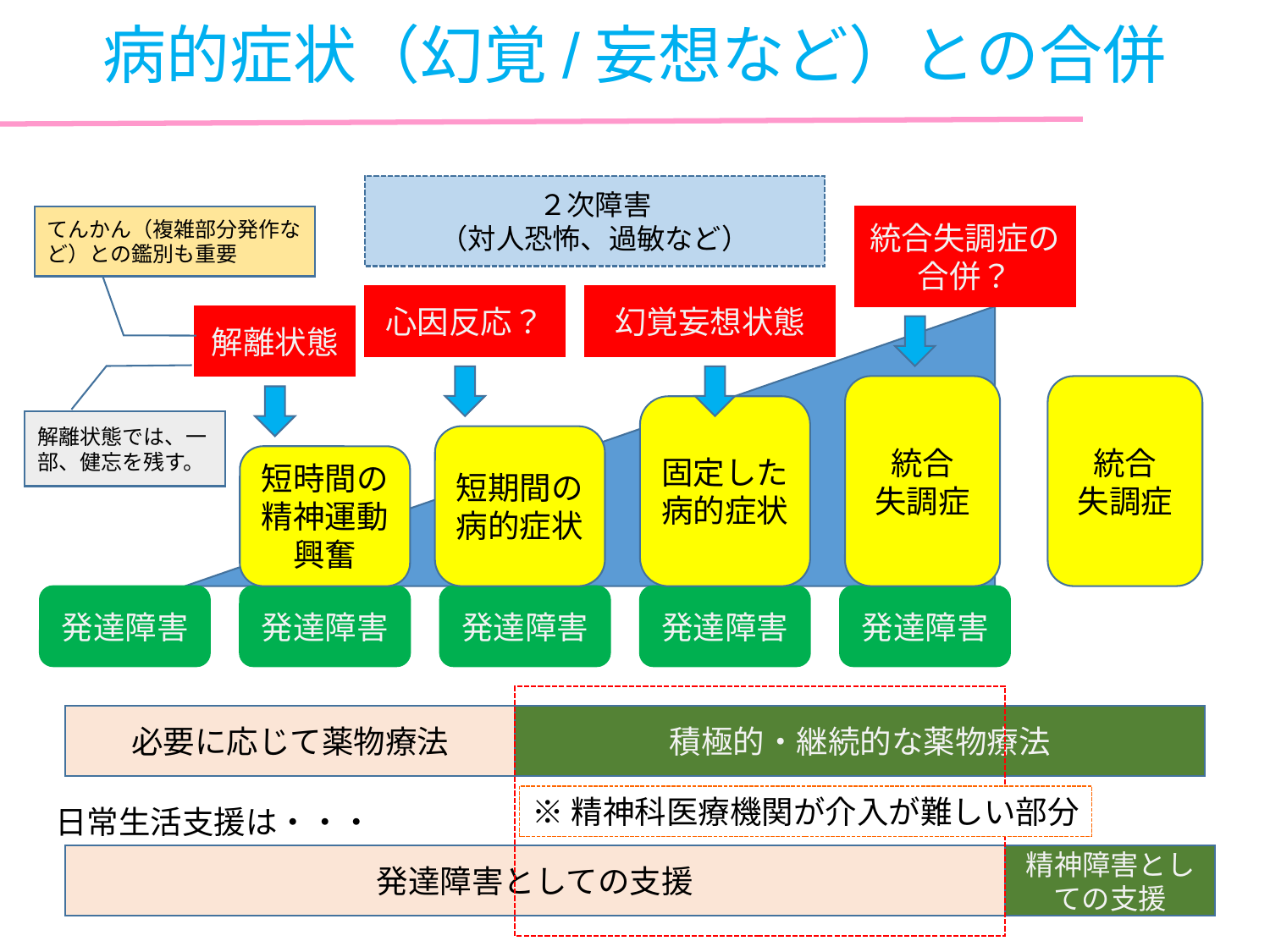

病的症状（幻覚/妄想など）との合併
２次障害
（対人恐怖、過敏など）
てんかん（複雑部分発作など）との鑑別も重要
統合失調症の
合併？
心因反応？
幻覚妄想状態

解離状態

統合
失調症
統合
失調症

固定した病的症状
解離状態では、一部、健忘を残す。
短期間の病的症状
短時間の精神運動興奮
発達障害
発達障害
発達障害
発達障害
発達障害

必要に応じて薬物療法
積極的・継続的な薬物療法
※精神科医療機関が介入が難しい部分
日常生活支援は・・・
発達障害としての支援
精神障害としての支援